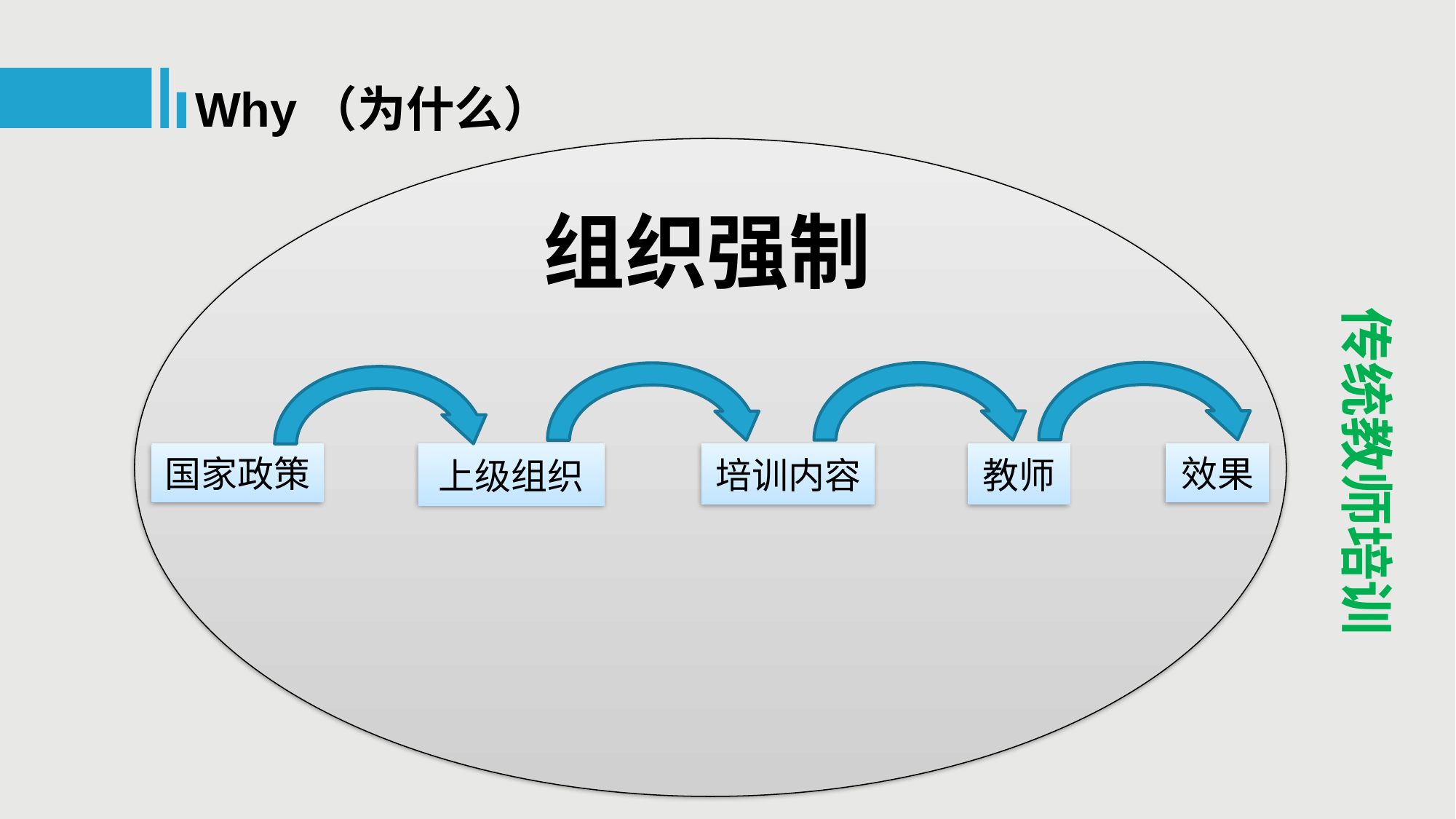

Why（为什么）

组织强制
传统教师培训

国家政策
上级组织
培训内容
教师
效果